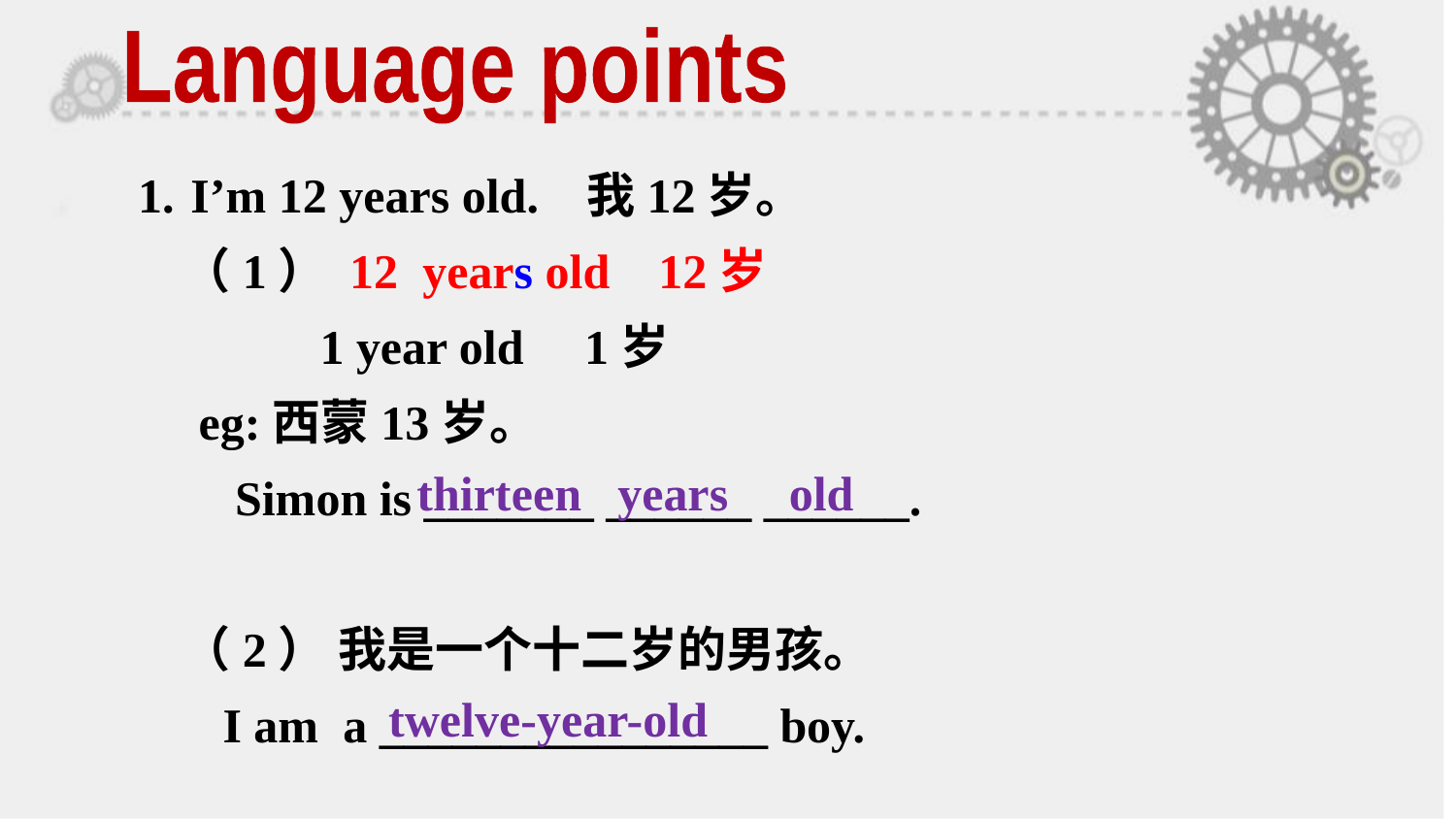

Language points
I’m 12 years old.   我12岁。
   （1） 12  years old    12岁
               1 year old     1岁
     eg:西蒙13岁。
        Simon is _______ ______ ______.

   （2） 我是一个十二岁的男孩。
       I am  a ________________ boy.

thirteen   years     old
twelve-year-old